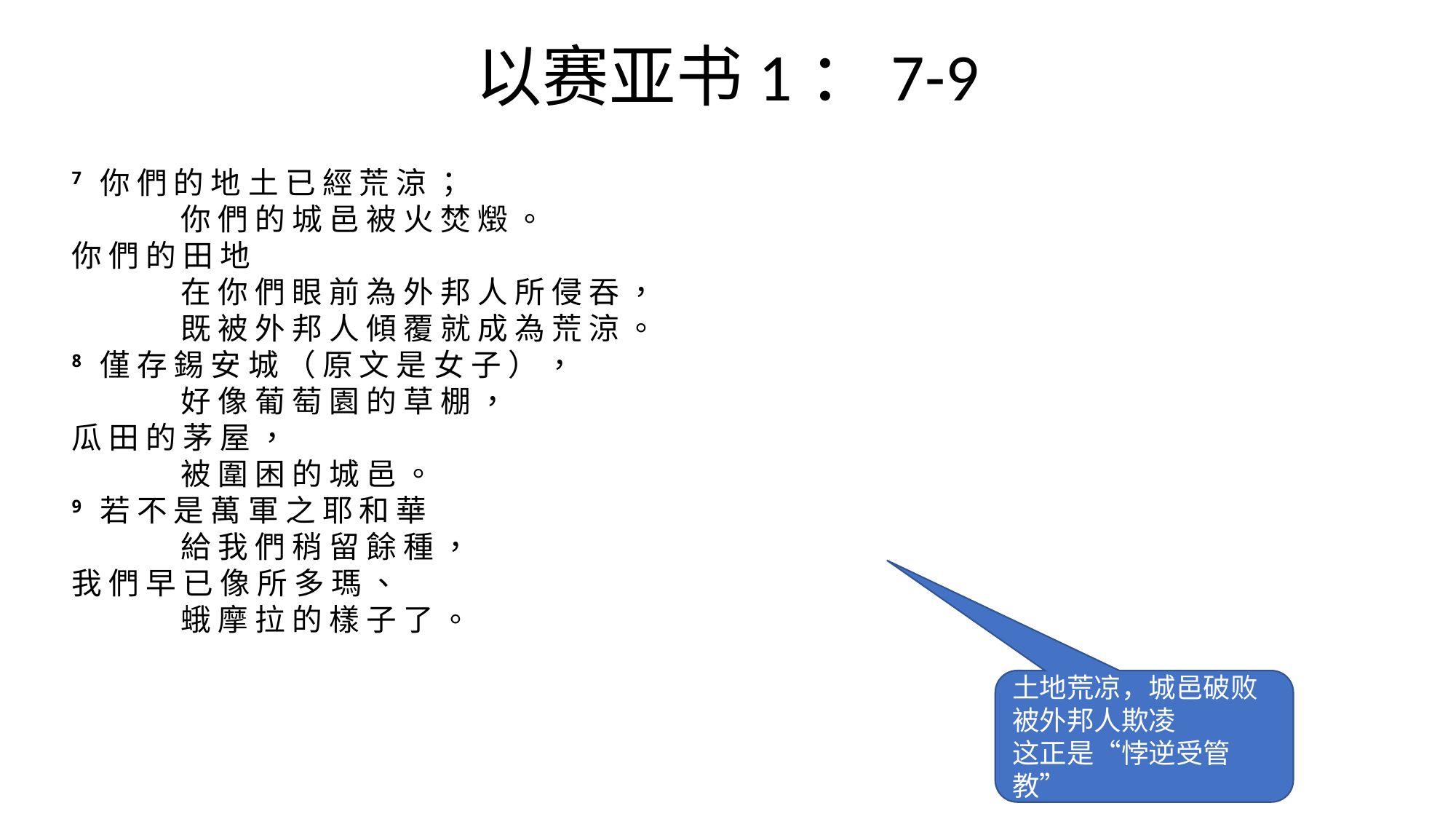

# 以赛亚书1：7-9
7 你 們 的 地 土 已 經 荒 涼 ；
	你 們 的 城 邑 被 火 焚 燬 。
你 們 的 田 地
	在 你 們 眼 前 為 外 邦 人 所 侵 吞 ，
	既 被 外 邦 人 傾 覆 就 成 為 荒 涼 。
8 僅 存 錫 安 城 （ 原 文 是 女 子 ） ，
	好 像 葡 萄 園 的 草 棚 ，
瓜 田 的 茅 屋 ，
	被 圍 困 的 城 邑 。
9 若 不 是 萬 軍 之 耶 和 華
	給 我 們 稍 留 餘 種 ，
我 們 早 已 像 所 多 瑪 、
	蛾 摩 拉 的 樣 子 了 。

土地荒凉，城邑破败
被外邦人欺凌
这正是“悖逆受管教”